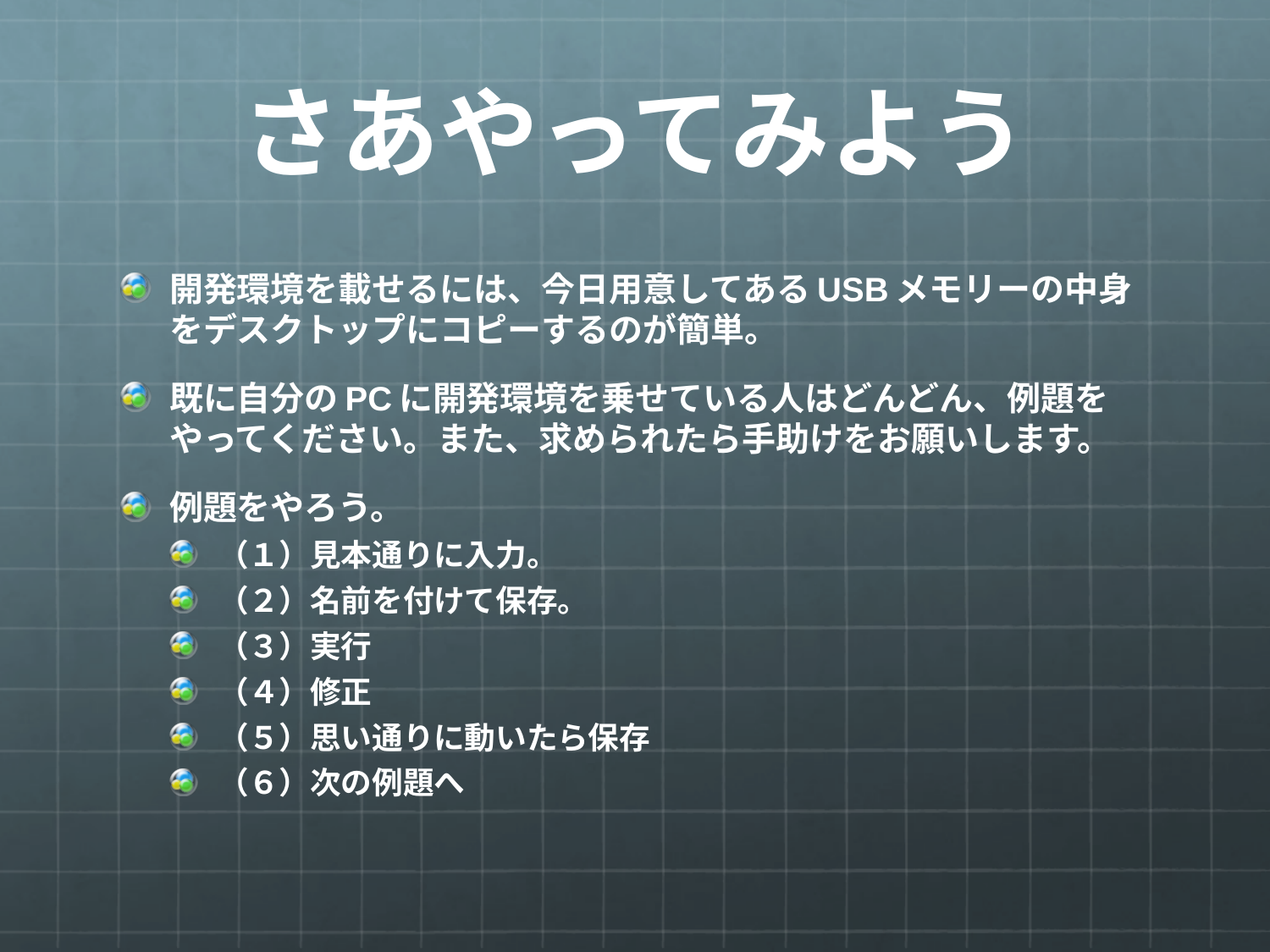

# さあやってみよう
開発環境を載せるには、今日用意してあるUSBメモリーの中身をデスクトップにコピーするのが簡単。
既に自分のPCに開発環境を乗せている人はどんどん、例題をやってください。また、求められたら手助けをお願いします。
例題をやろう。
（１）見本通りに入力。
（２）名前を付けて保存。
（３）実行
（４）修正
（５）思い通りに動いたら保存
（６）次の例題へ